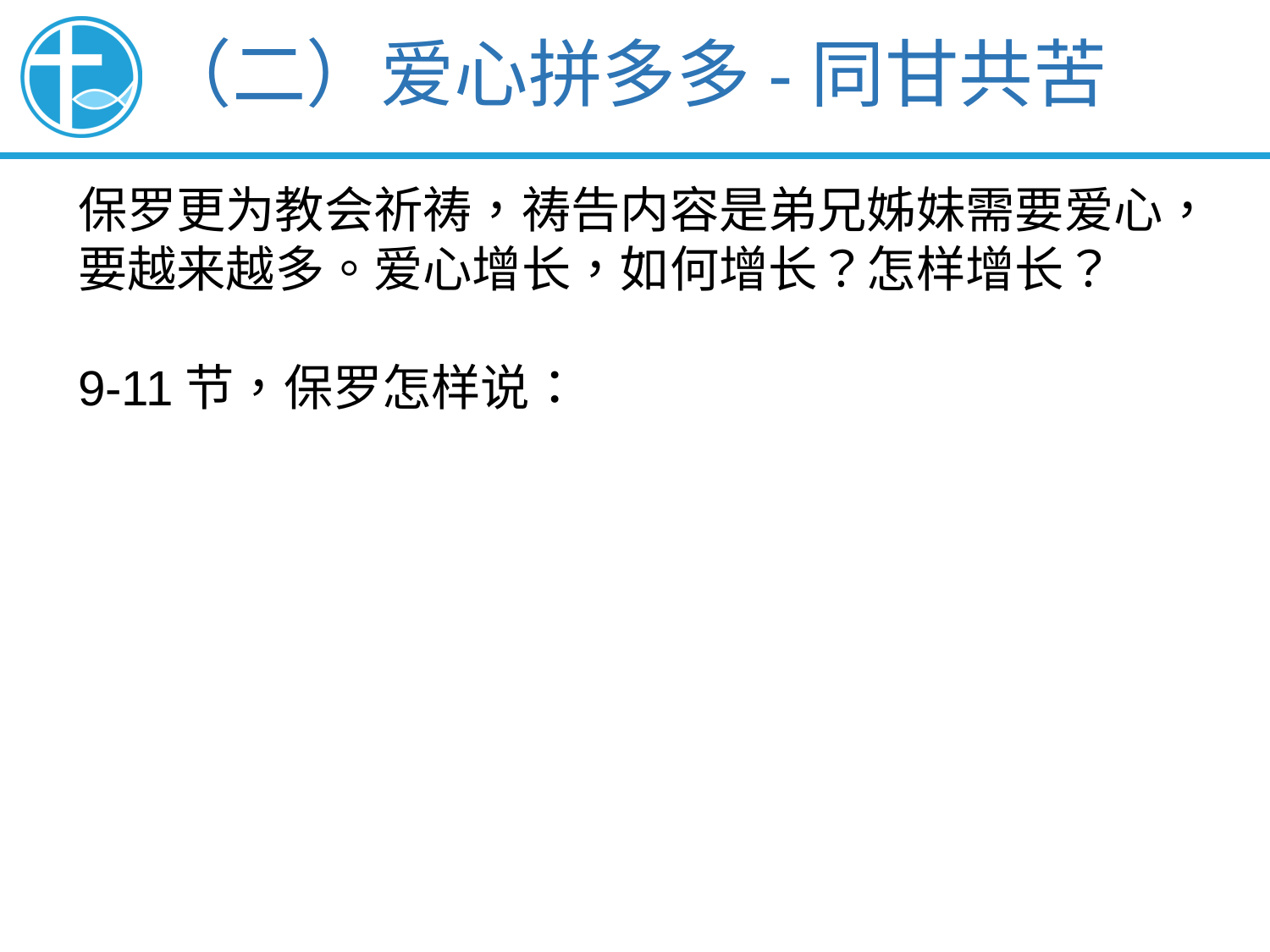

（二）爱心拼多多-同甘共苦
保罗更为教会祈祷，祷告内容是弟兄姊妹需要爱心，要越来越多。爱心增长，如何增长？怎样增长？

9-11节，保罗怎样说：